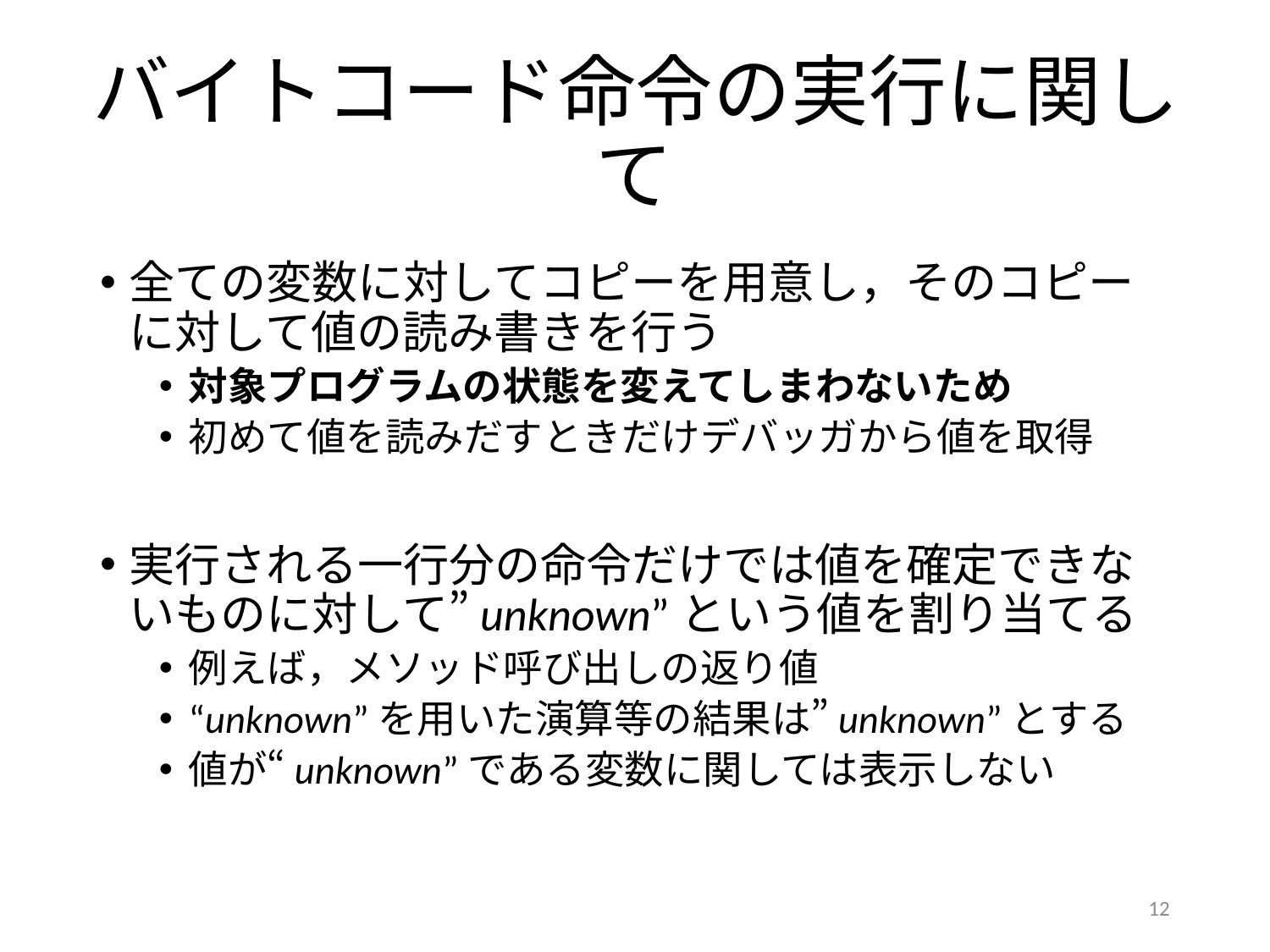

# バイトコード命令の実行に関して
全ての変数に対してコピーを用意し，そのコピーに対して値の読み書きを行う
対象プログラムの状態を変えてしまわないため
初めて値を読みだすときだけデバッガから値を取得

実行される一行分の命令だけでは値を確定できないものに対して”unknown”という値を割り当てる
例えば，メソッド呼び出しの返り値
“unknown”を用いた演算等の結果は”unknown”とする
値が“unknown”である変数に関しては表示しない
12